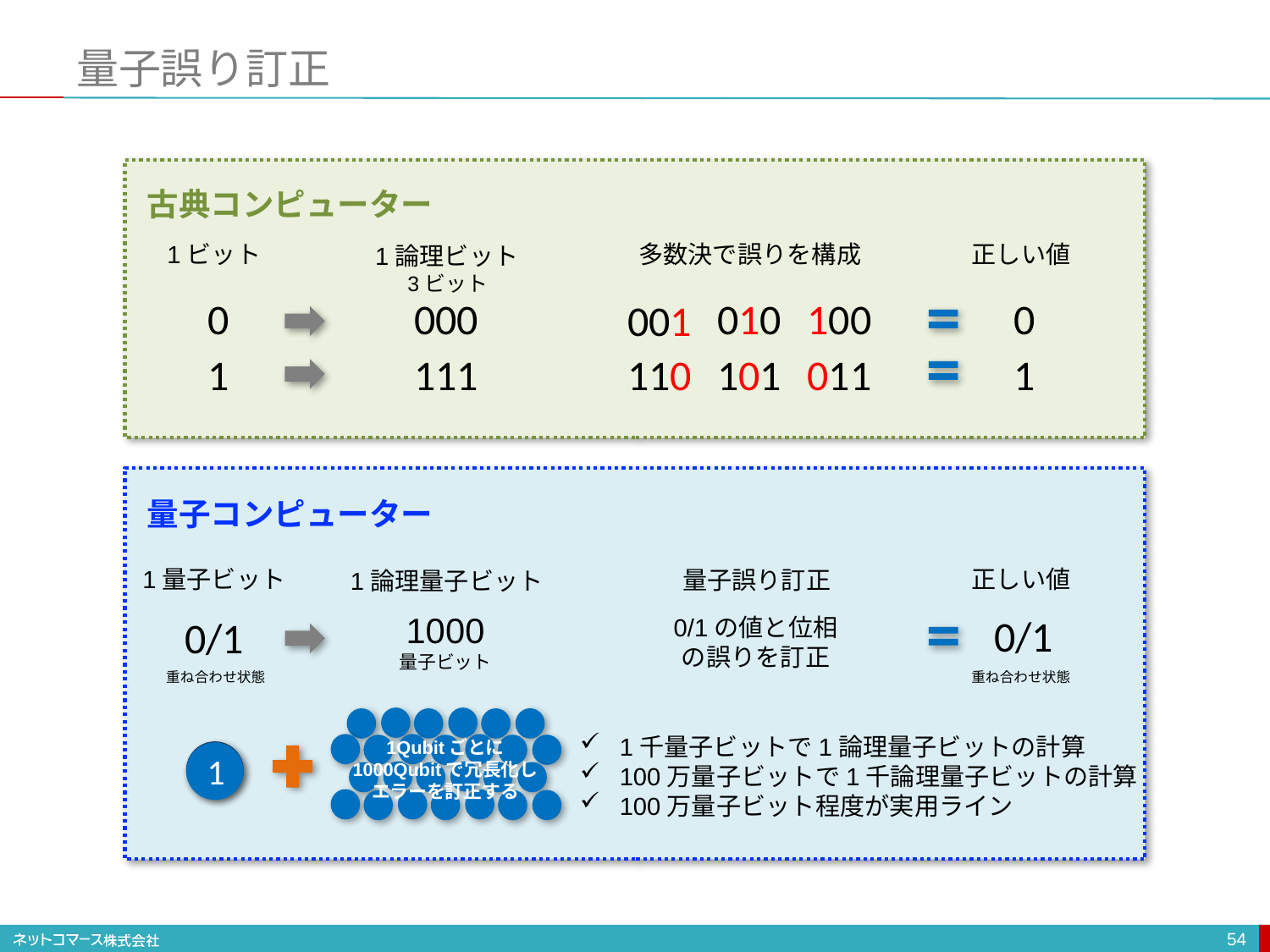

# 量子誤り訂正

古典コンピューター
1ビット
多数決で誤りを構成
正しい値
1論理ビット
3ビット
0
000
010
100
0
001

1
111
110
101
011
1

量子コンピューター
1量子ビット
正しい値
量子誤り訂正
1論理量子ビット
1000
量子ビット
0/1
0/1
0/1の値と位相
の誤りを訂正

重ね合わせ状態
重ね合わせ状態

1Qubitごとに
1000Qubitで冗長化し
エラーを訂正する
1千量子ビットで1論理量子ビットの計算
100万量子ビットで1千論理量子ビットの計算
100万量子ビット程度が実用ライン

0
1
54